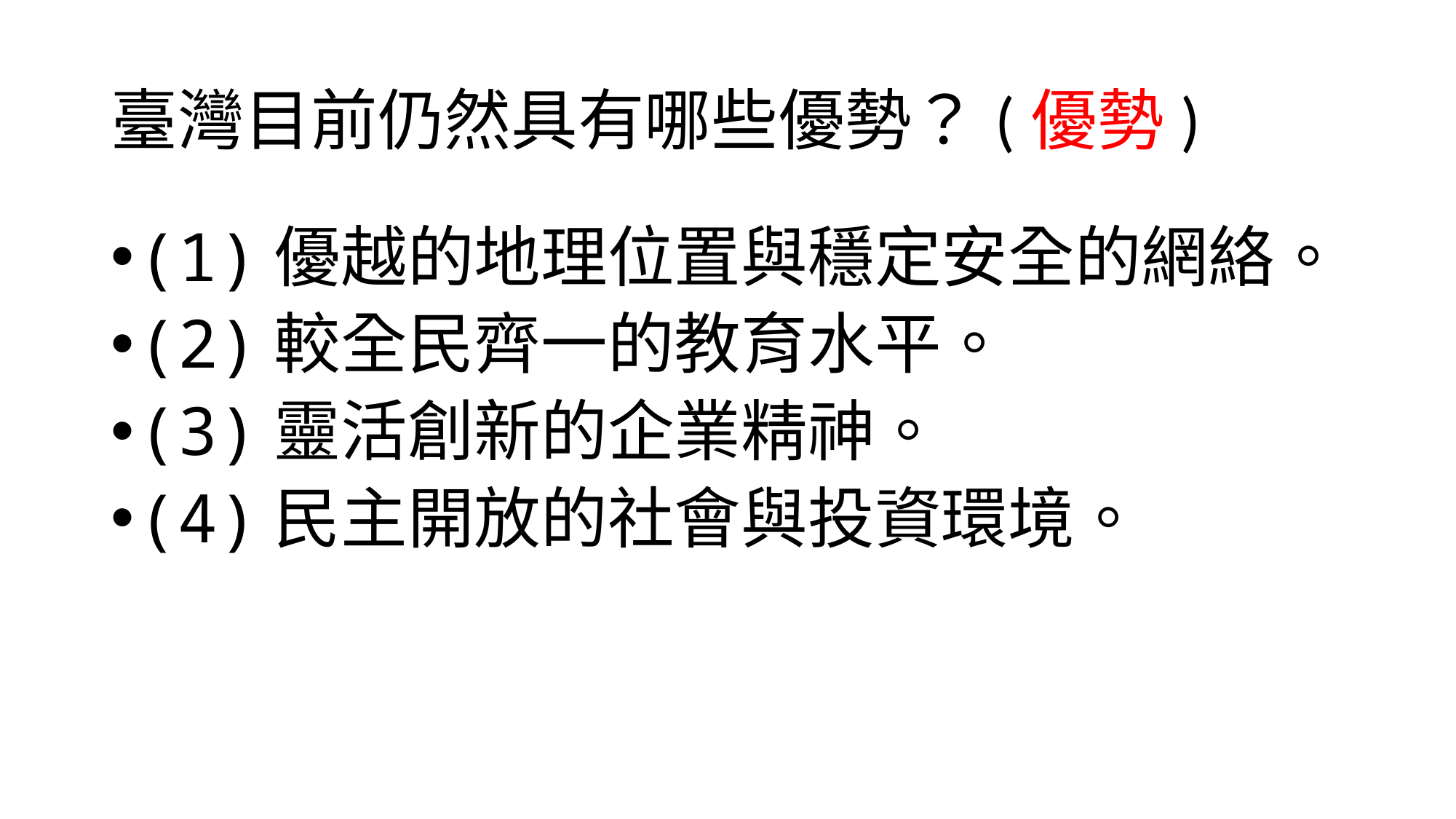

# 臺灣目前仍然具有哪些優勢？(優勢)
(1)優越的地理位置與穩定安全的網絡。
(2)較全民齊一的教育水平。
(3)靈活創新的企業精神。
(4)民主開放的社會與投資環境。